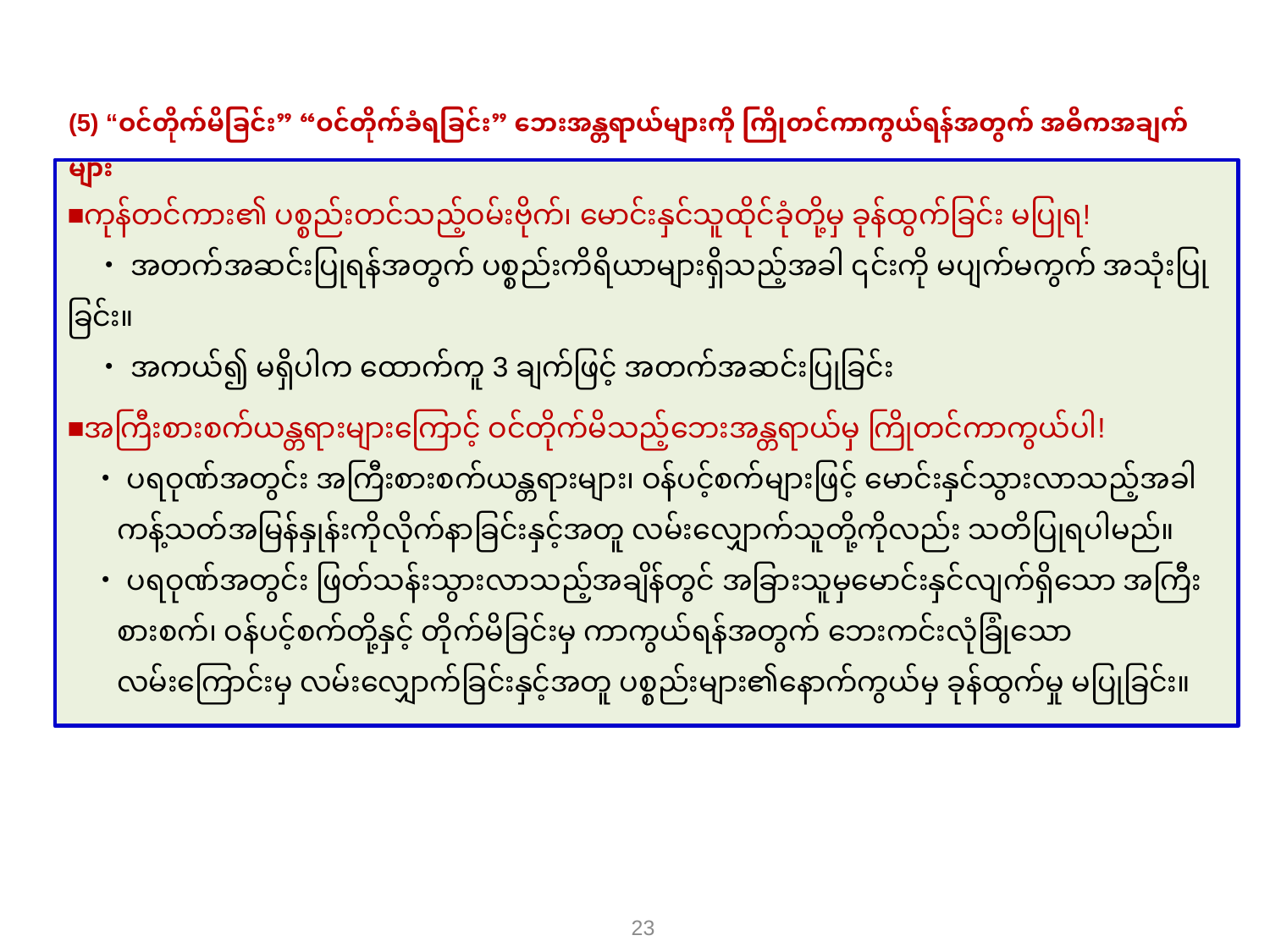

(5) “ဝင်တိုက်မိခြင်း” “ဝင်တိုက်ခံရခြင်း” ဘေးအန္တရာယ်များကို ကြိုတင်ကာကွယ်ရန်အတွက် အဓိကအချက်များ
■ကုန်တင်ကား၏ ပစ္စည်းတင်သည့်ဝမ်းဗိုက်၊ မောင်းနှင်သူထိုင်ခုံတို့မှ ခုန်ထွက်ခြင်း မပြုရ!
　・အတက်အဆင်းပြုရန်အတွက် ပစ္စည်းကိရိယာများရှိသည့်အခါ ၎င်းကို မပျက်မကွက် အသုံးပြုခြင်း။
　・အကယ်၍ မရှိပါက ထောက်ကူ 3 ချက်ဖြင့် အတက်အဆင်းပြုခြင်း
■အကြီးစားစက်ယန္တရားများကြောင့် ဝင်တိုက်မိသည့်ဘေးအန္တရာယ်မှ ကြိုတင်ကာကွယ်ပါ!
・ပရဝုဏ်အတွင်း အကြီးစားစက်ယန္တရားများ၊ ဝန်ပင့်စက်များဖြင့် မောင်းနှင်သွားလာသည့်အခါ ကန့်သတ်အမြန်နှုန်းကိုလိုက်နာခြင်းနှင့်အတူ လမ်းလျှောက်သူတို့ကိုလည်း သတိပြုရပါမည်။
・ပရဝုဏ်အတွင်း ဖြတ်သန်းသွားလာသည့်အချိန်တွင် အခြားသူမှမောင်းနှင်လျက်ရှိသော အကြီးစားစက်၊ ဝန်ပင့်စက်တို့နှင့် တိုက်မိခြင်းမှ ကာကွယ်ရန်အတွက် ဘေးကင်းလုံခြုံသောလမ်းကြောင်းမှ လမ်းလျှောက်ခြင်းနှင့်အတူ ပစ္စည်းများ၏နောက်ကွယ်မှ ခုန်ထွက်မှု မပြုခြင်း။

　ကုန်ထုတ်လုပ်မှုလုပ်ငန်းခွင်၌ဖြစ်ပွားသောမတော်တဆမှုများကို အခြေခံပြီး အောက်ပါဘေးကင်းလုံခြုံရေးအဓိကအချက်များကို လက်တွေ့ကျင့်သုံးပါ။
23